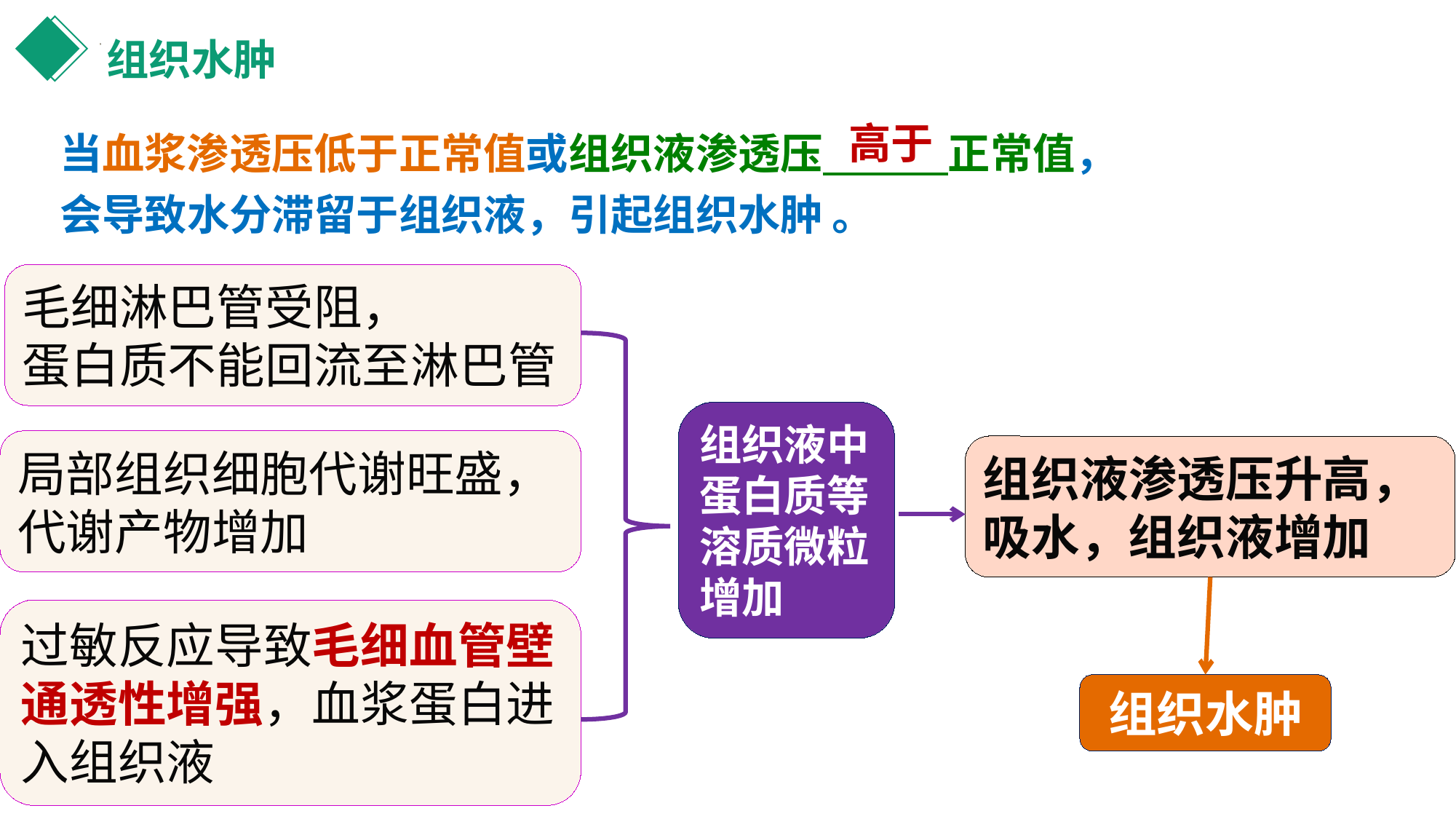

组织水肿
当血浆渗透压低于正常值或组织液渗透压             正常值，
会导致水分滞留于组织液，引起组织水肿 。
高于
毛细淋巴管受阻，
蛋白质不能回流至淋巴管

组织液中蛋白质等溶质微粒增加
局部组织细胞代谢旺盛，代谢产物增加
组织液渗透压升高，
吸水，组织液增加
过敏反应导致毛细血管壁通透性增强，血浆蛋白进入组织液
组织水肿